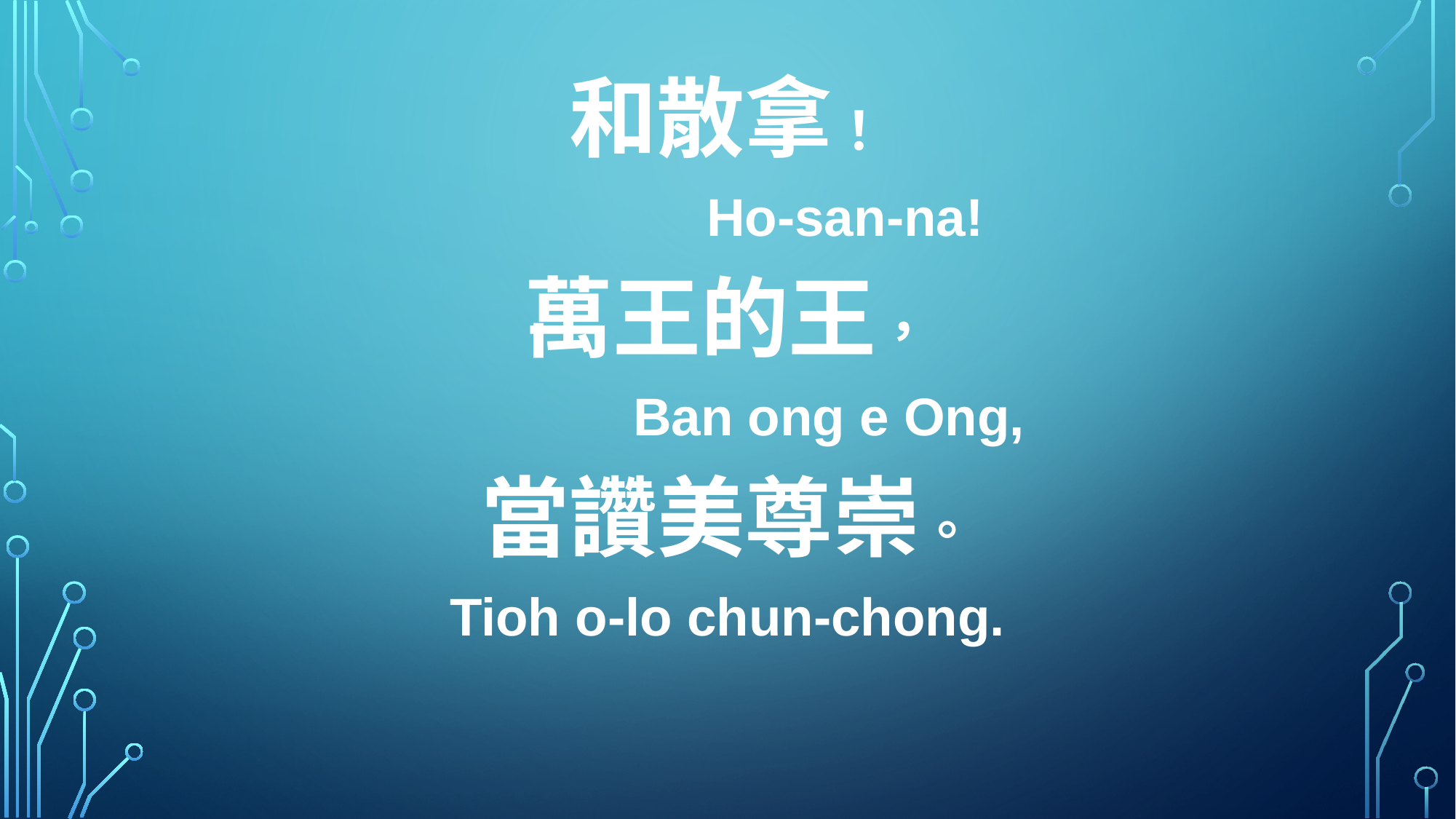

和散拿！
                                    Ho-san-na!
萬王的王，
                               Ban ong e Ong,
當讚美尊崇。
Tioh o-lo chun-chong.